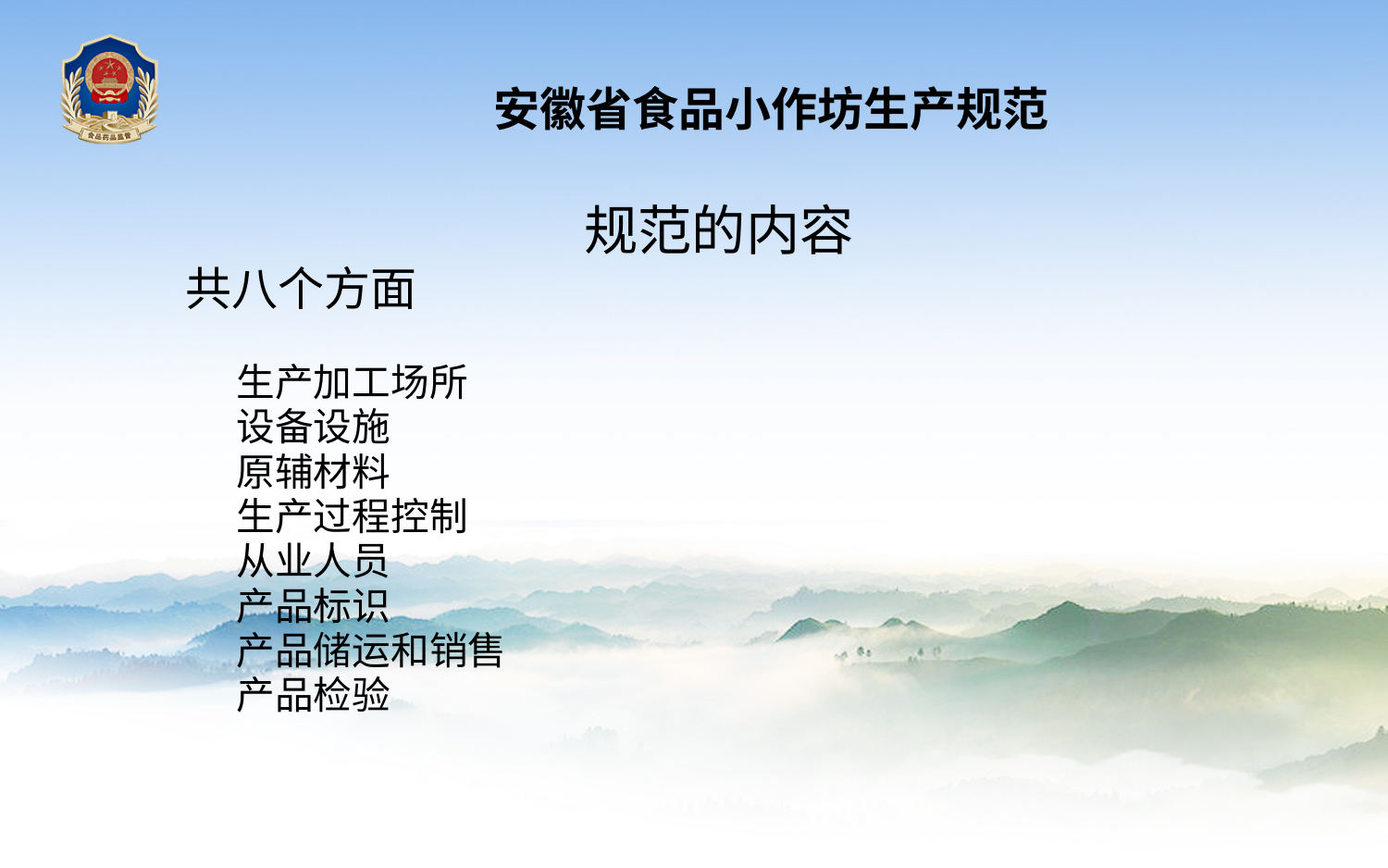

安徽省食品小作坊生产规范
规范的内容
    共八个方面

           生产加工场所
           设备设施
           原辅材料
           生产过程控制
           从业人员
           产品标识
           产品储运和销售
           产品检验